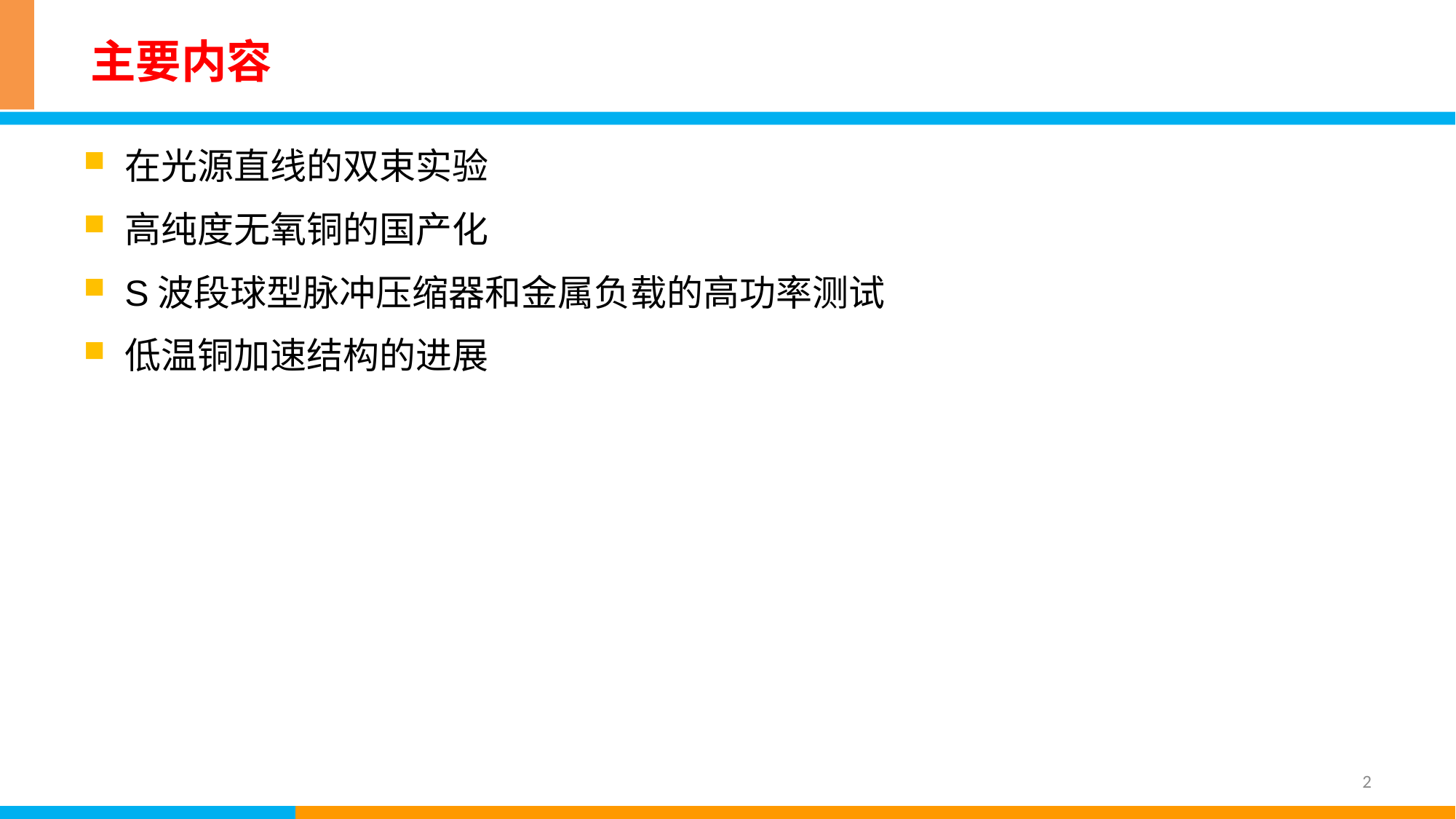

# 主要内容
在光源直线的双束实验
高纯度无氧铜的国产化
S波段球型脉冲压缩器和金属负载的高功率测试
低温铜加速结构的进展
2